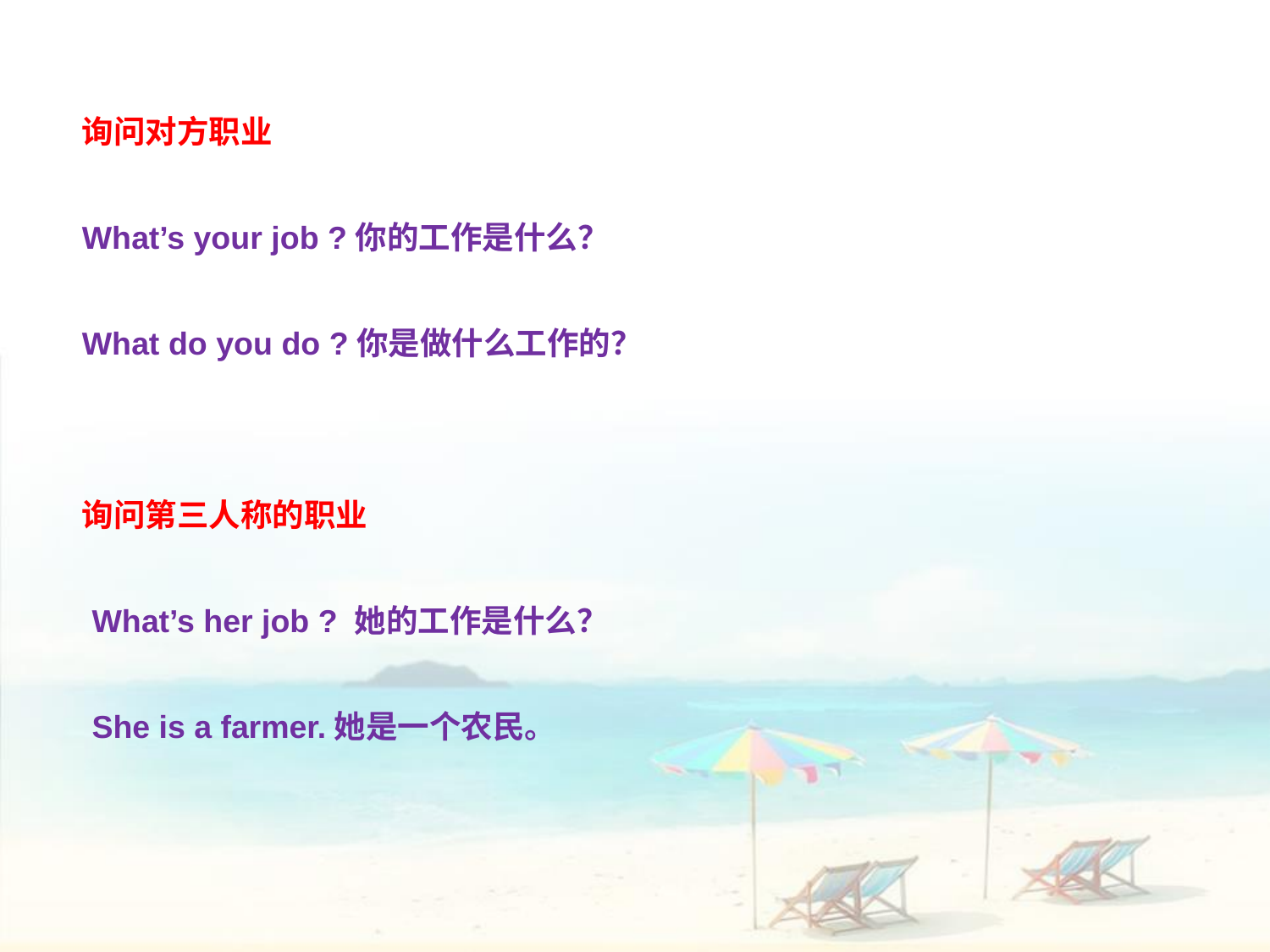

询问对方职业
What’s your job ?你的工作是什么？
What do you do ?你是做什么工作的？
询问第三人称的职业
What’s her job ? 她的工作是什么？
She is a farmer.她是一个农民。